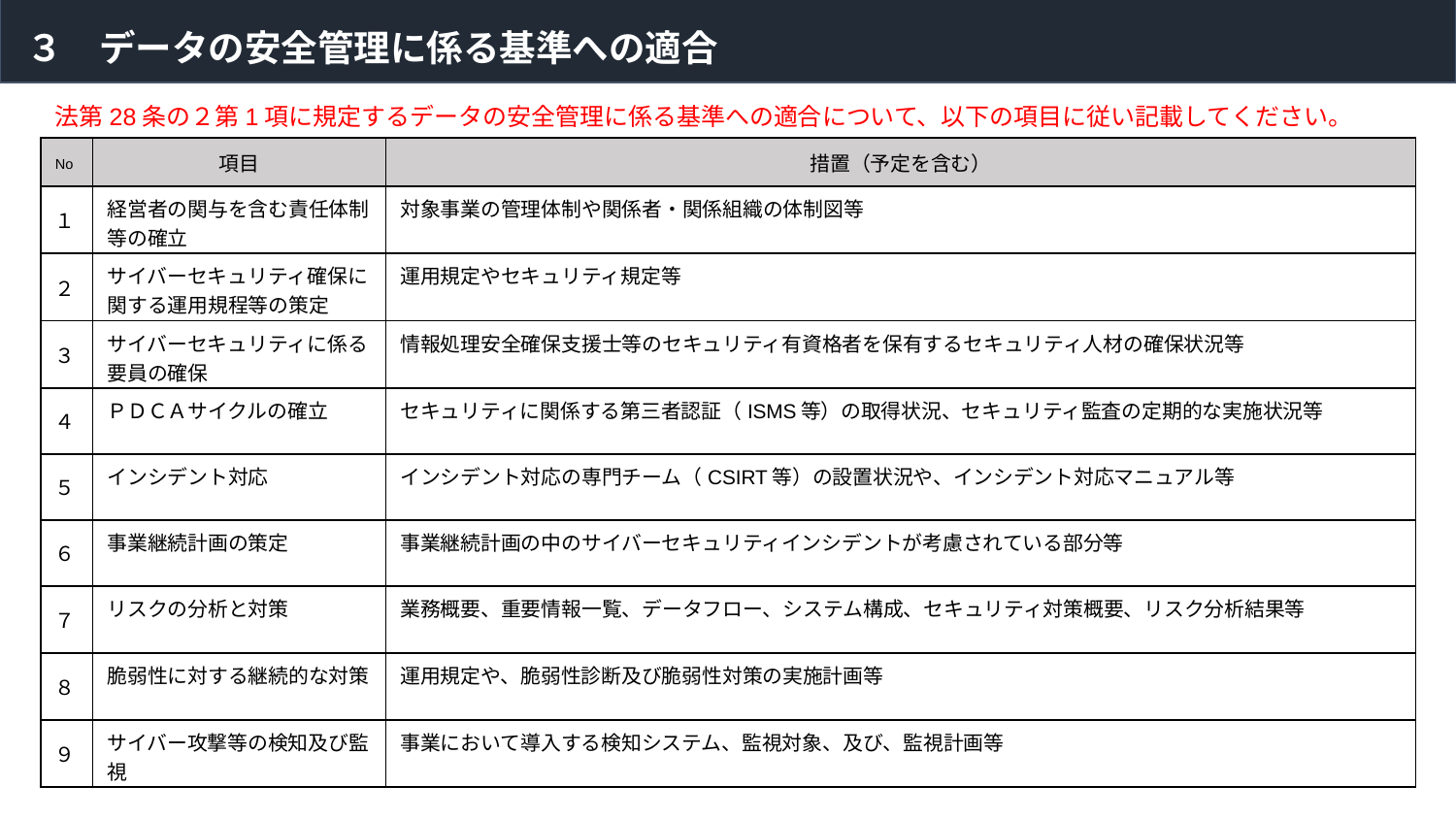

３　データの安全管理に係る基準への適合
法第28条の２第1項に規定するデータの安全管理に係る基準への適合について、以下の項目に従い記載してください。
| No​ | 項目​ | 措置（予定を含む）​ |
| --- | --- | --- |
| １​ | 経営者の関与を含む責任体制等の確立​ | 対象事業の管理体制や関係者・関係組織の体制図等​ ​ |
| ２​ | サイバーセキュリティ確保に関する運用規程等の策定​ | 運用規定やセキュリティ規定等​ |
| ３​ | サイバーセキュリティに係る要員の確保​ | 情報処理安全確保支援士等のセキュリティ有資格者を保有するセキュリティ人材の確保状況等​ |
| ４​ | ＰＤＣＡサイクルの確立​ | セキュリティに関係する第三者認証（ISMS等）の取得状況、セキュリティ監査の定期的な実施状況等​ ​ |
| ５​ | インシデント対応​ ​ | インシデント対応の専門チーム（CSIRT等）の設置状況や、インシデント対応マニュアル等​ ​ |
| ６​ | 事業継続計画の策定​ | 事業継続計画の中のサイバーセキュリティインシデントが考慮されている部分等​ ​ |
| ７​ | リスクの分析と対策​ | 業務概要、重要情報一覧、データフロー、システム構成、セキュリティ対策概要、リスク分析結果等​ ​ |
| ８​ | 脆弱性に対する継続的な対策​ | 運用規定や、脆弱性診断及び脆弱性対策の実施計画等​ |
| ９​ | サイバー攻撃等の検知及び監視​ | 事業において導入する検知システム、監視対象、及び、監視計画等​ ​ |